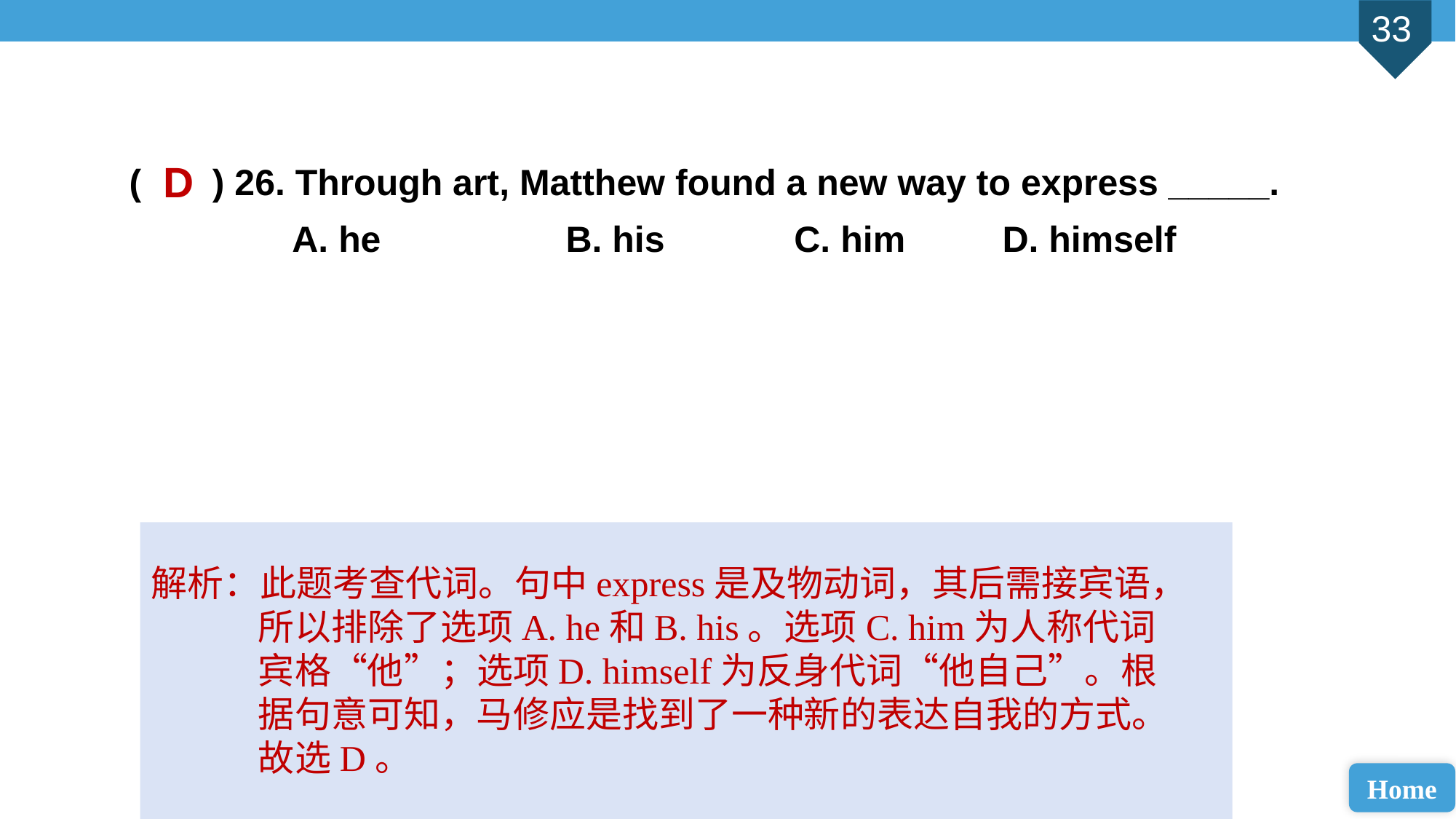

(       ) 26. Through art, Matthew found a new way to express _____.
                A. he 		B. his		 C. him 	D. himself
D

解析：此题考查代词。句中express是及物动词，其后需接宾语，所以排除了选项A. he和B. his。选项C. him为人称代词宾格“他”；选项D. himself为反身代词“他自己”。根据句意可知，马修应是找到了一种新的表达自我的方式。故选D。